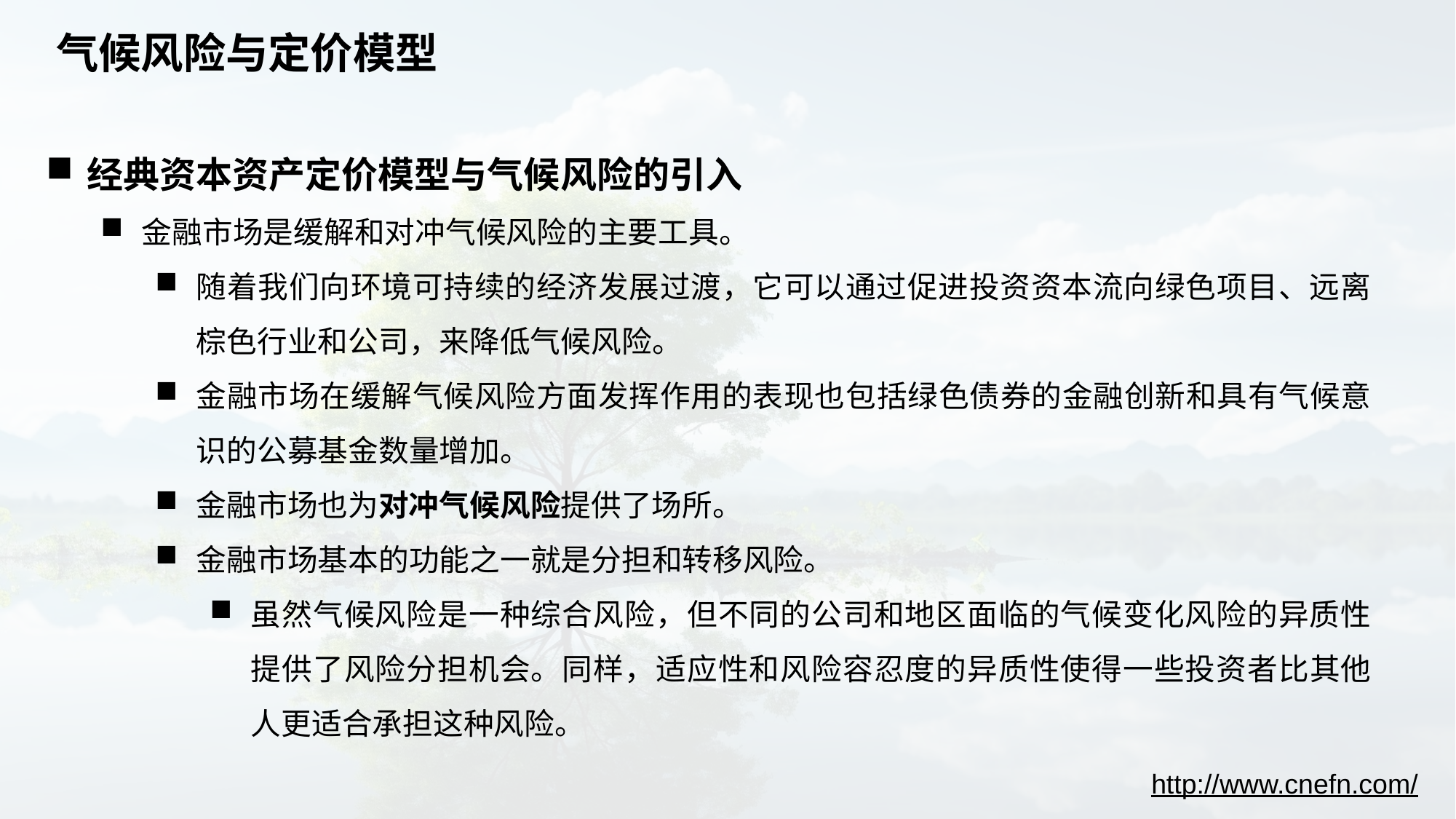

# 气候风险与定价模型
经典资本资产定价模型与气候风险的引入
金融市场是缓解和对冲气候风险的主要工具。
随着我们向环境可持续的经济发展过渡，它可以通过促进投资资本流向绿色项目、远离棕色行业和公司，来降低气候风险。
金融市场在缓解气候风险方面发挥作用的表现也包括绿色债券的金融创新和具有气候意识的公募基金数量增加。
金融市场也为对冲气候风险提供了场所。
金融市场基本的功能之一就是分担和转移风险。
虽然气候风险是一种综合风险，但不同的公司和地区面临的气候变化风险的异质性提供了风险分担机会。同样，适应性和风险容忍度的异质性使得一些投资者比其他人更适合承担这种风险。